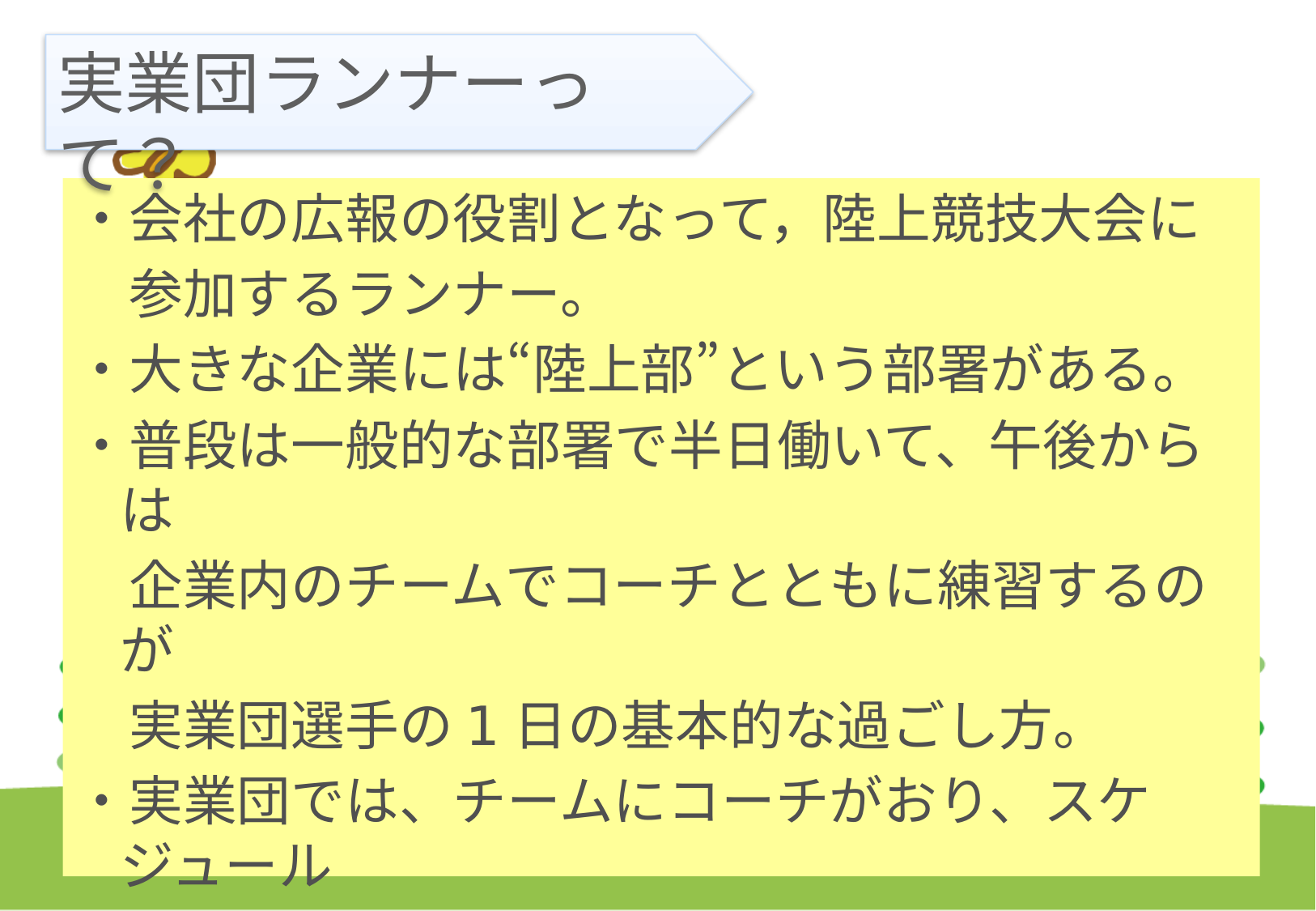

実業団ランナーって？

・会社の広報の役割となって，陸上競技大会に
　参加するランナー。
・大きな企業には“陸上部”という部署がある。
・普段は一般的な部署で半日働いて、午後からは
　企業内のチームでコーチとともに練習するのが
　実業団選手の1日の基本的な過ごし方。
・実業団では、チームにコーチがおり、スケジュール
　管理や練習メニューの作成をしてくれるほか、
練習場所も確保されている。